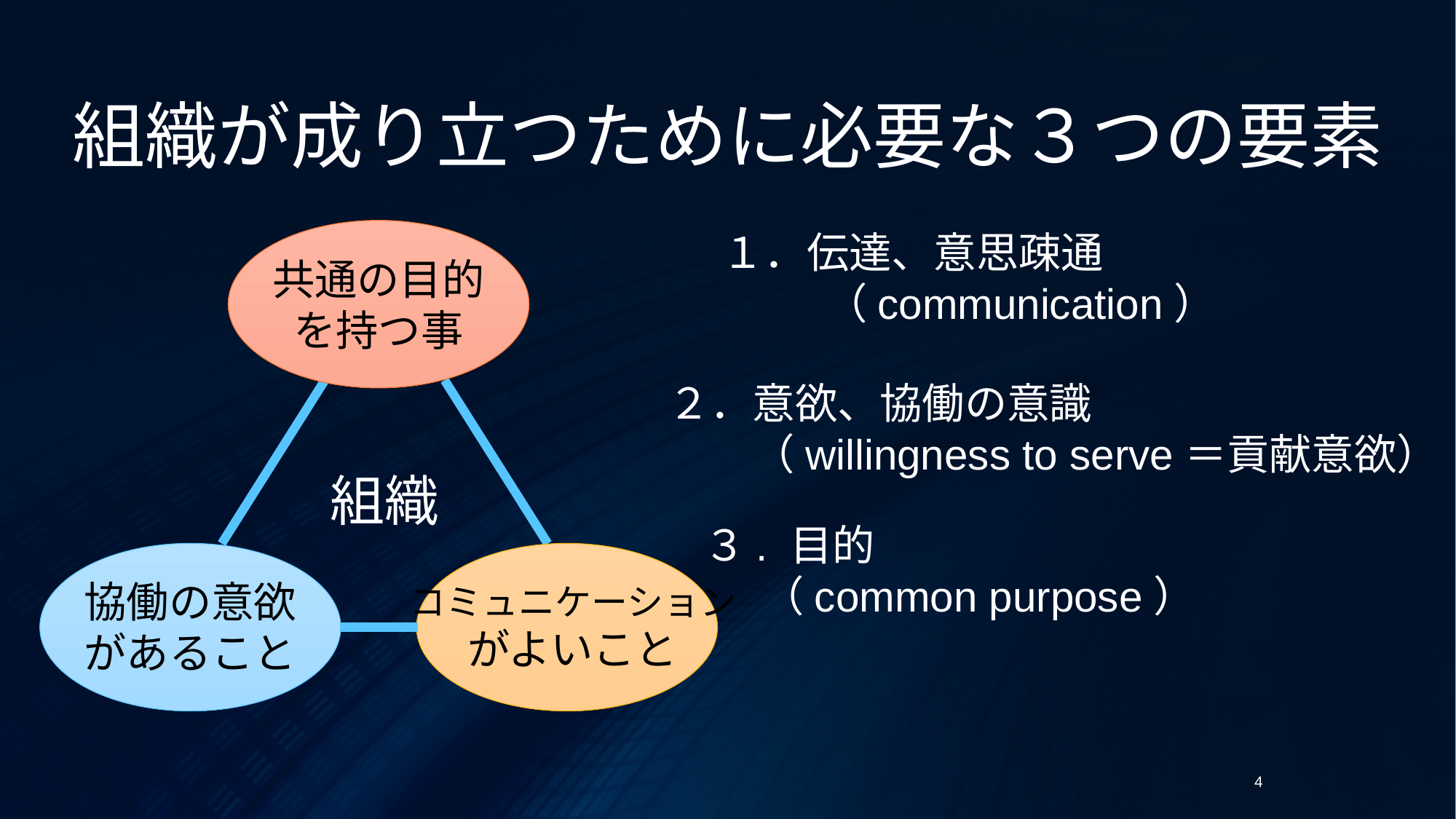

組織が成り立つために必要な３つの要素

１．伝達、意思疎通
　　（communication）
共通の目的
を持つ事
２．意欲、協働の意識
　　（willingness to serve＝貢献意欲）
組織
３. 目的
　（common purpose）

協働の意欲
があること
コミュニケーション
がよいこと
4